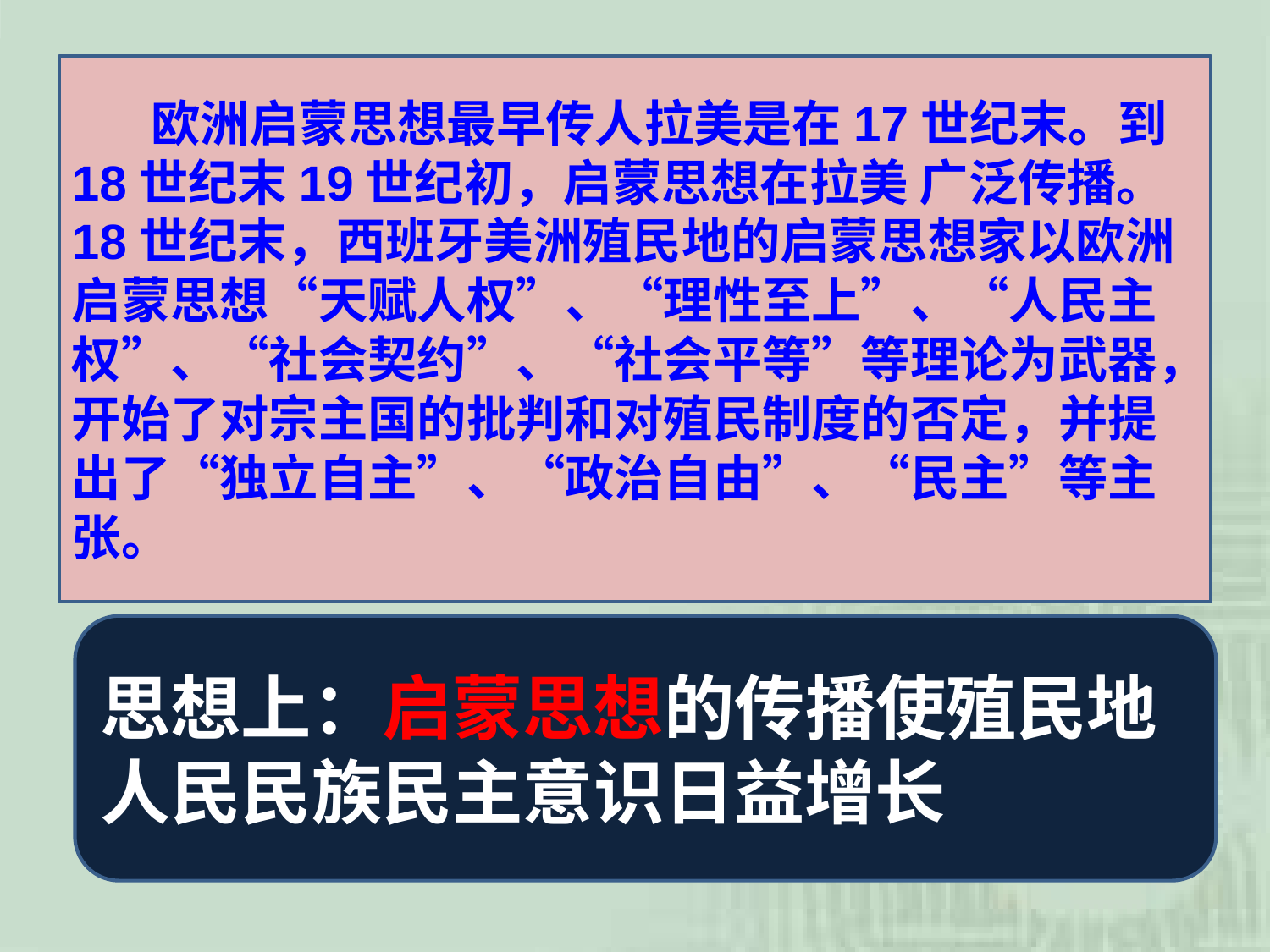

欧洲启蒙思想最早传人拉美是在17世纪末。到18世纪末19世纪初，启蒙思想在拉美 广泛传播。 18世纪末，西班牙美洲殖民地的启蒙思想家以欧洲启蒙思想“天赋人权”、“理性至上”、“人民主权”、“社会契约”、“社会平等”等理论为武器，开始了对宗主国的批判和对殖民制度的否定，并提出了“独立自主”、“政治自由”、“民主”等主张。
思想上：启蒙思想的传播使殖民地人民民族民主意识日益增长